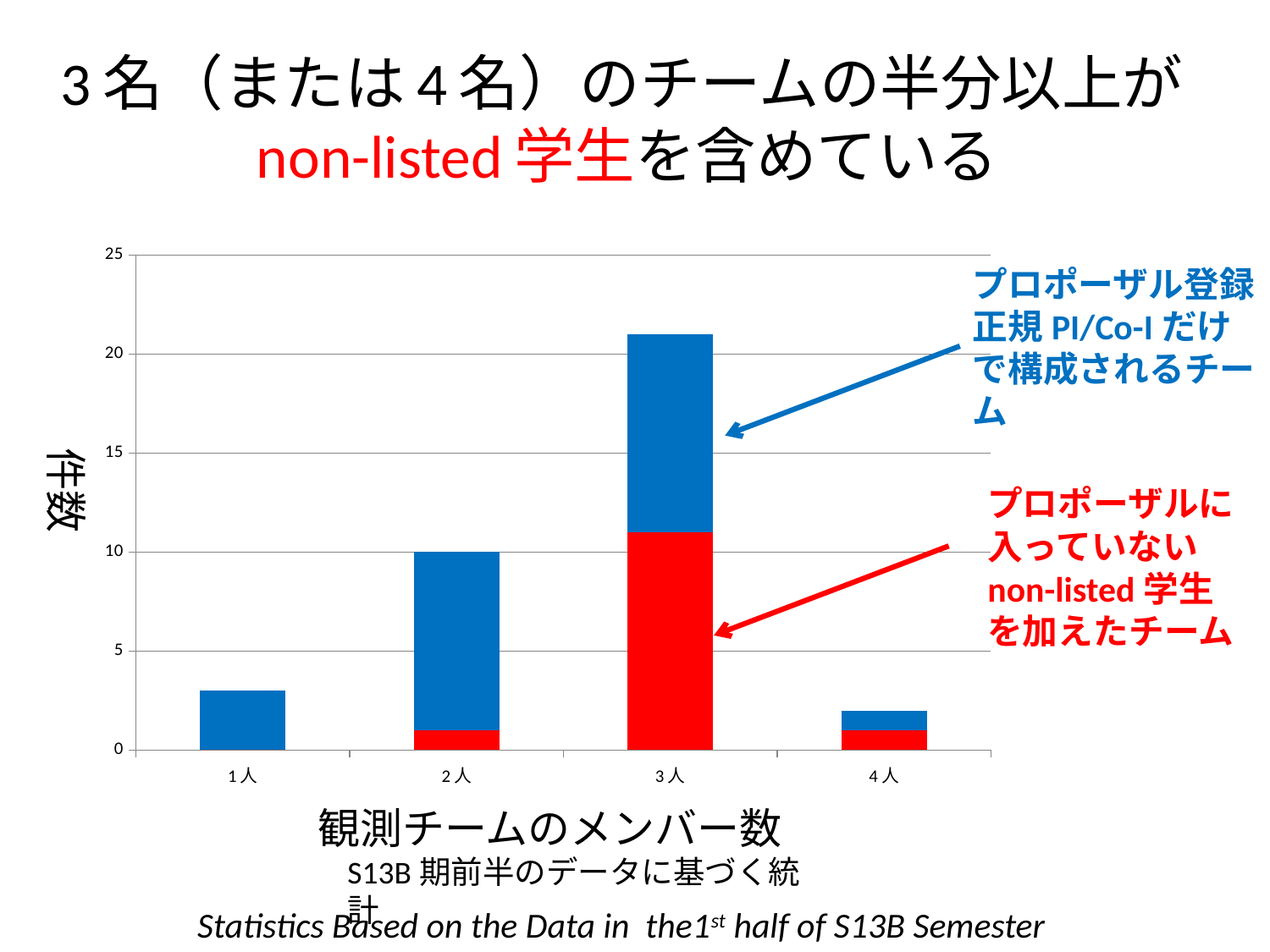

# 3名（または4名）のチームの半分以上がnon-listed学生を含めている

### Chart

| Category |  |  |
|---|---|---|
| 1人 | 0.0 | 3.0 |
| 2人 | 1.0 | 9.0 |
| 3人 | 11.0 | 10.0 |
| 4人 | 1.0 | 1.0 |
プロポーザル登録正規PI/Co-Iだけで構成されるチーム
件数
プロポーザルに入っていないnon-listed学生を加えたチーム
観測チームのメンバー数
S13B期前半のデータに基づく統計
Statistics Based on the Data in  the1st half of S13B Semester